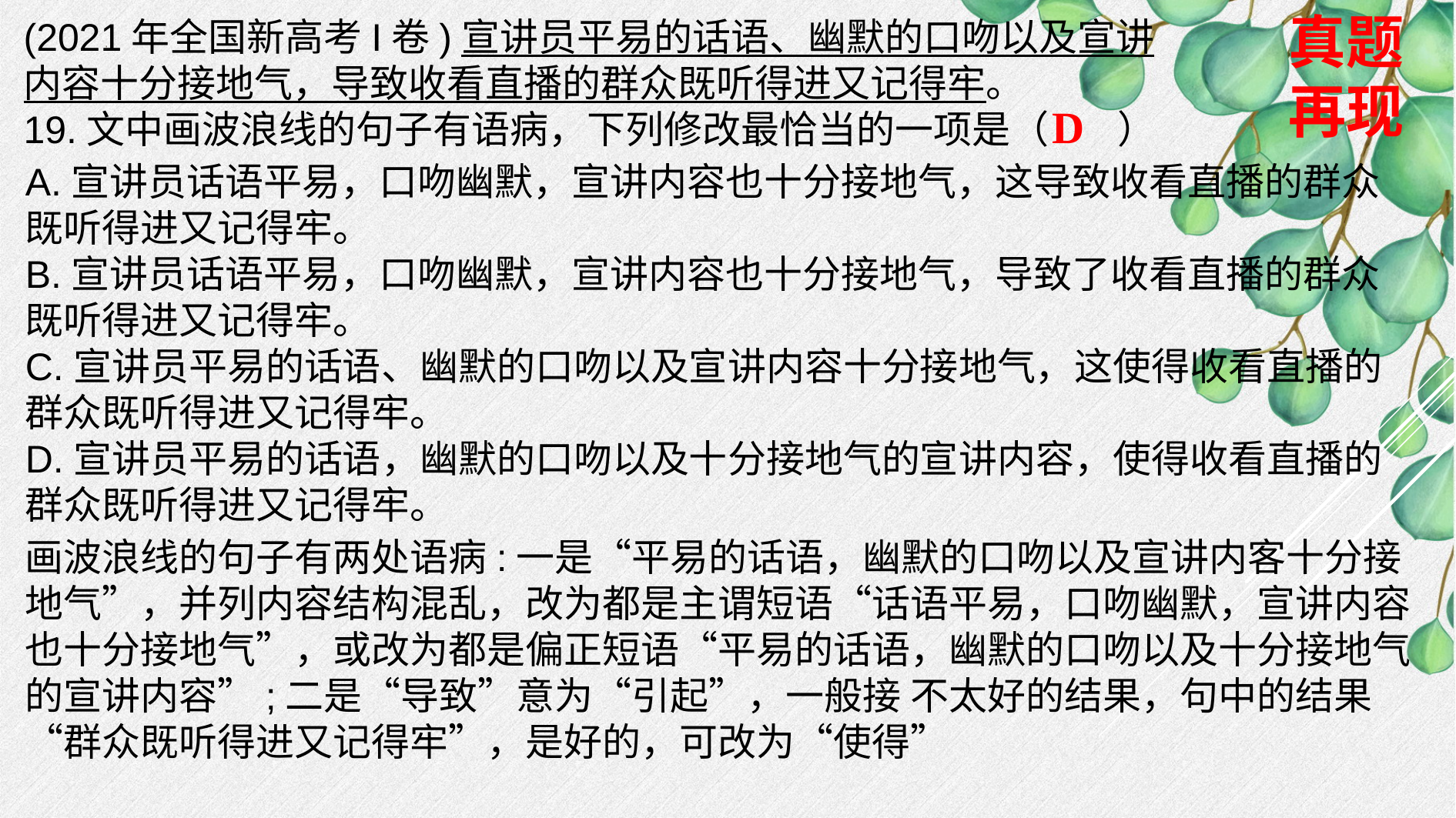

真题再现
(2021年全国新高考I卷)宣讲员平易的话语、幽默的口吻以及宣讲
内容十分接地气，导致收看直播的群众既听得进又记得牢。
19.文中画波浪线的句子有语病，下列修改最恰当的一项是（        ）
D
A.宣讲员话语平易，口吻幽默，宣讲内容也十分接地气，这导致收看直播的群众既听得进又记得牢。
B.宣讲员话语平易，口吻幽默，宣讲内容也十分接地气，导致了收看直播的群众既听得进又记得牢。
C.宣讲员平易的话语、幽默的口吻以及宣讲内容十分接地气，这使得收看直播的群众既听得进又记得牢。
D.宣讲员平易的话语，幽默的口吻以及十分接地气的宣讲内容，使得收看直播的群众既听得进又记得牢。
画波浪线的句子有两处语病:一是“平易的话语，幽默的口吻以及宣讲内客十分接地气”，并列内容结构混乱，改为都是主谓短语“话语平易，口吻幽默，宣讲内容也十分接地气”，或改为都是偏正短语“平易的话语，幽默的口吻以及十分接地气的宣讲内容”;二是“导致”意为“引起”，一般接 不太好的结果，句中的结果“群众既听得进又记得牢”，是好的，可改为“使得”